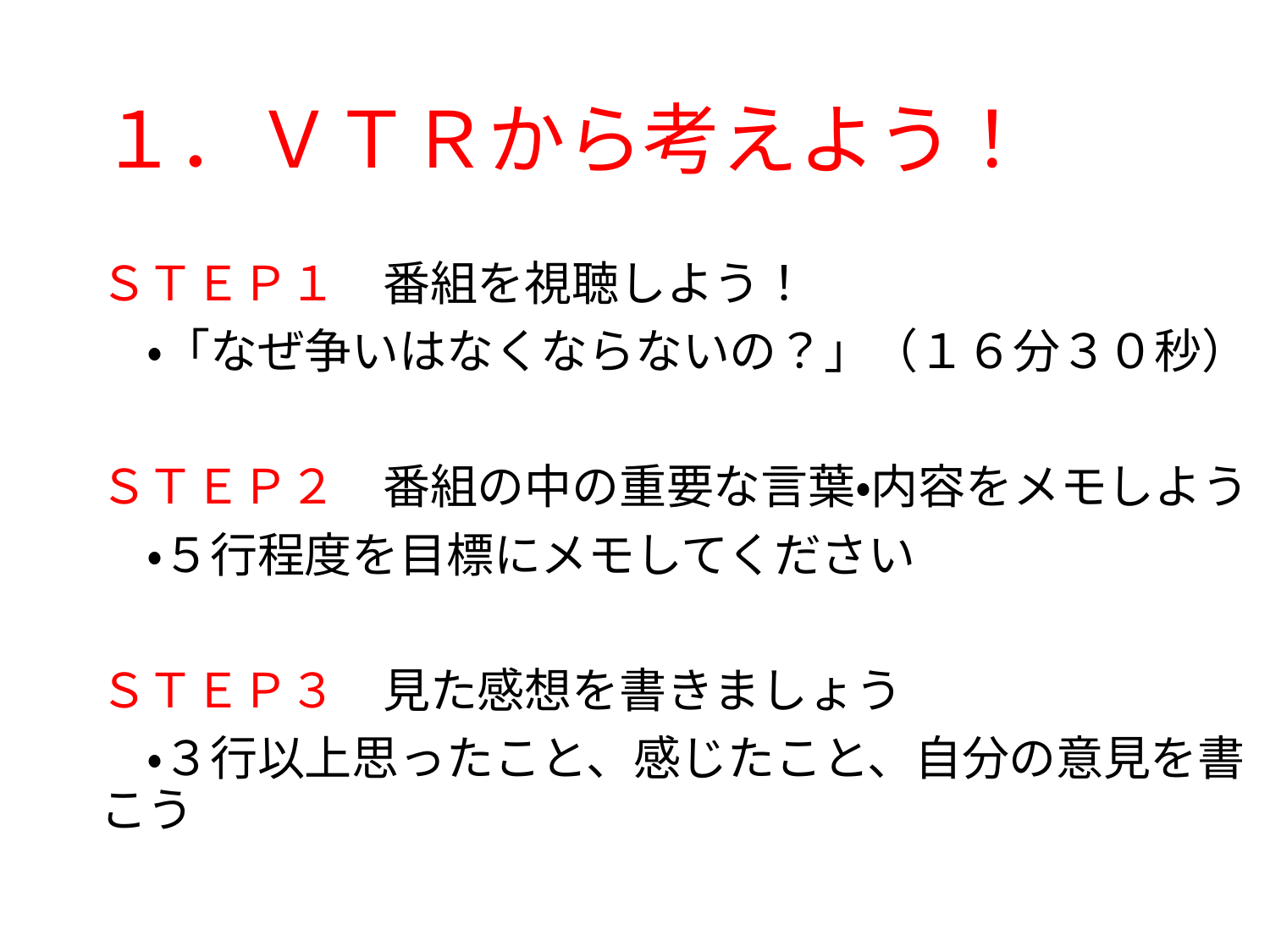

# １．ＶＴＲから考えよう！
ＳＴＥＰ１　番組を視聴しよう！
　・「なぜ争いはなくならないの？」（１６分３０秒）

ＳＴＥＰ２　番組の中の重要な言葉・内容をメモしよう
　・５行程度を目標にメモしてください

ＳＴＥＰ３　見た感想を書きましょう
　・３行以上思ったこと、感じたこと、自分の意見を書こう